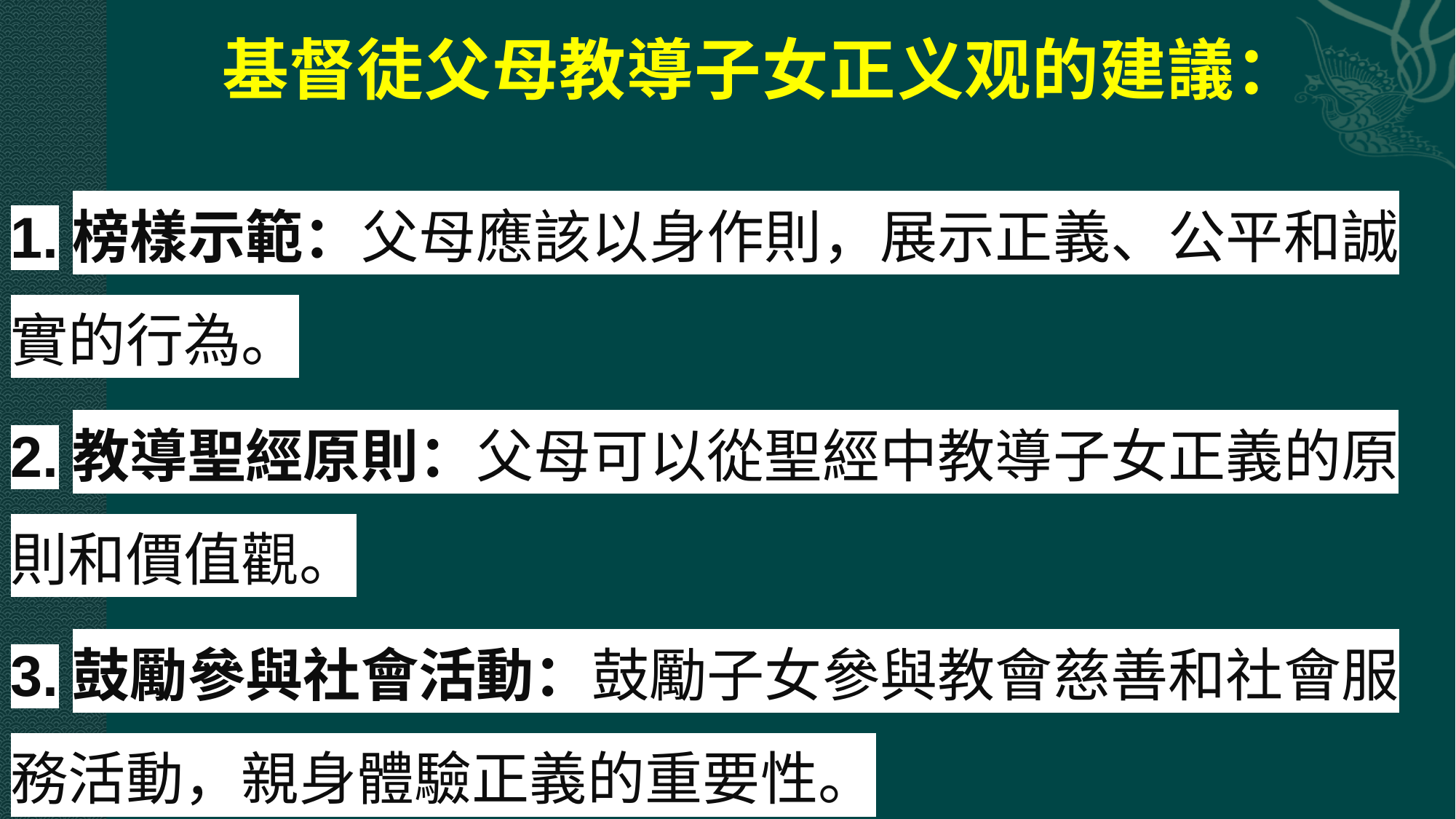

# 基督徒父母教導子女正义观的建議：
1.榜樣示範：父母應該以身作則，展示正義、公平和誠實的行為。
2.教導聖經原則：父母可以從聖經中教導子女正義的原則和價值觀。
3.鼓勵參與社會活動：鼓勵子女參與教會慈善和社會服務活動，親身體驗正義的重要性。